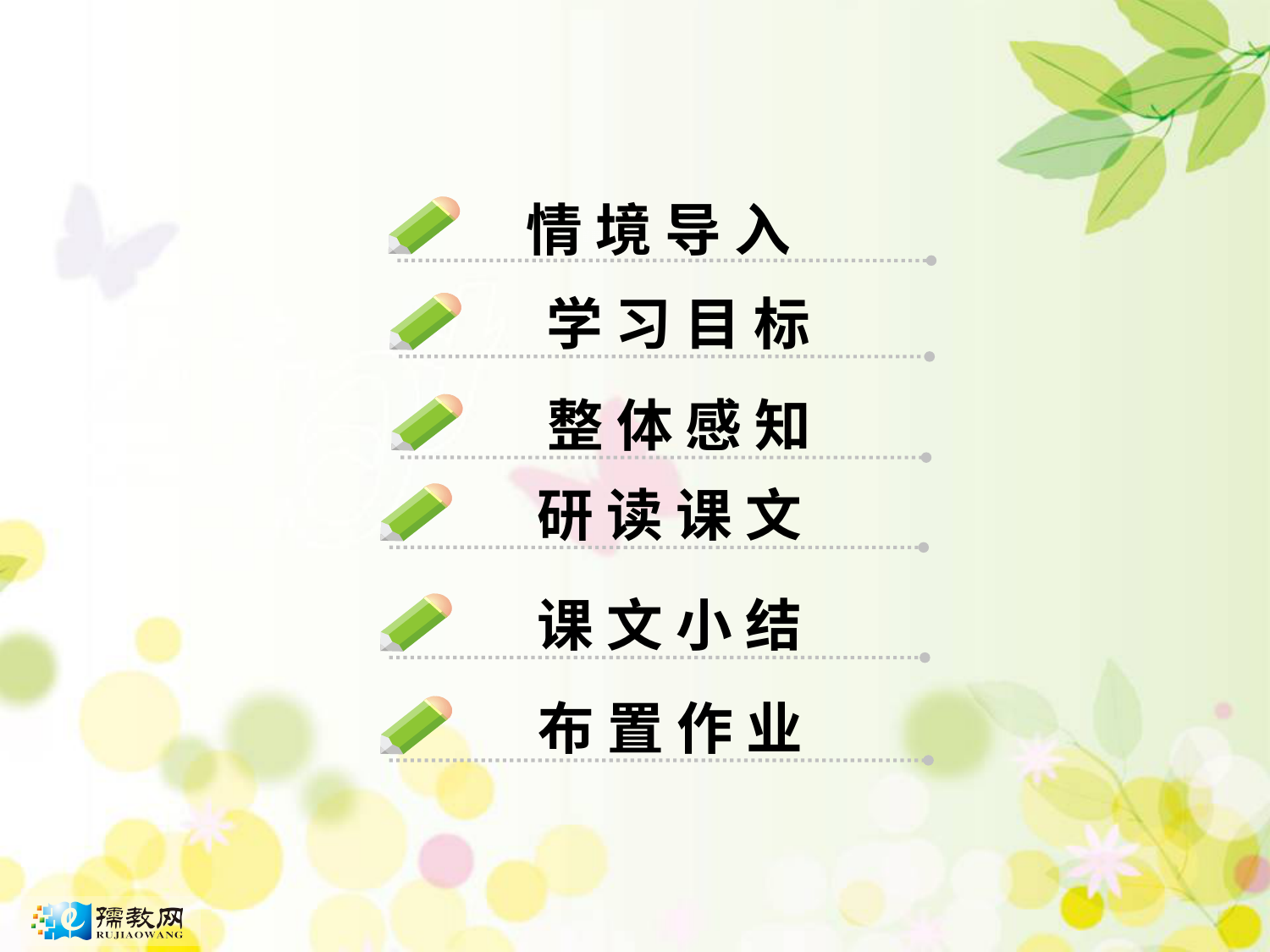

情 境 导 入
学 习 目 标

整 体 感 知

研 读 课 文

课 文 小 结

布 置 作 业